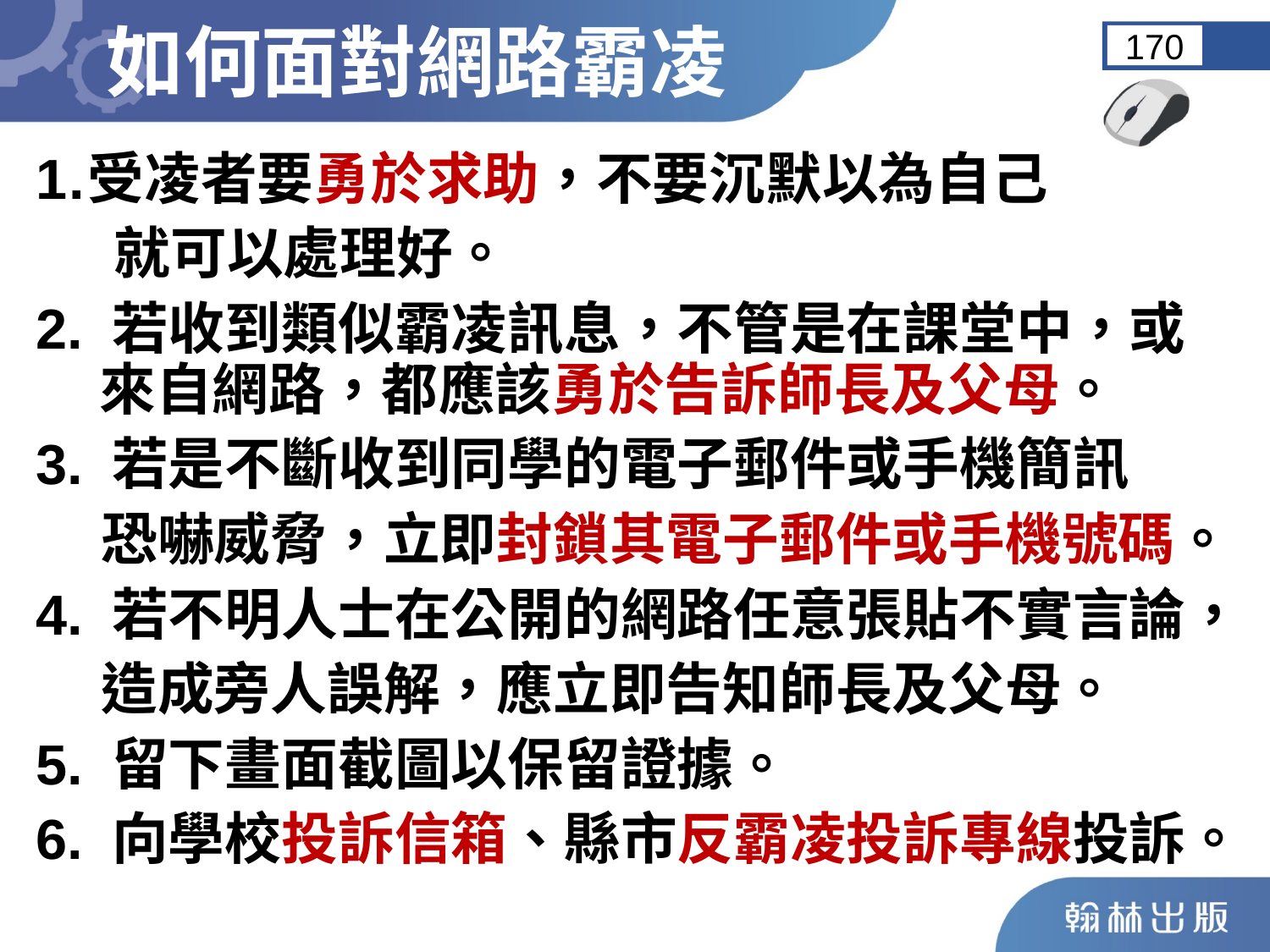

如何面對網路霸凌

170
受凌者要勇於求助，不要沉默以為自己
     就可以處理好。
2. 若收到類似霸凌訊息，不管是在課堂中，或
   來自網路，都應該勇於告訴師長及父母。
3. 若是不斷收到同學的電子郵件或手機簡訊
    恐嚇威脅，立即封鎖其電子郵件或手機號碼。
4. 若不明人士在公開的網路任意張貼不實言論，
    造成旁人誤解，應立即告知師長及父母。
5. 留下畫面截圖以保留證據。
6. 向學校投訴信箱、縣市反霸凌投訴專線投訴。